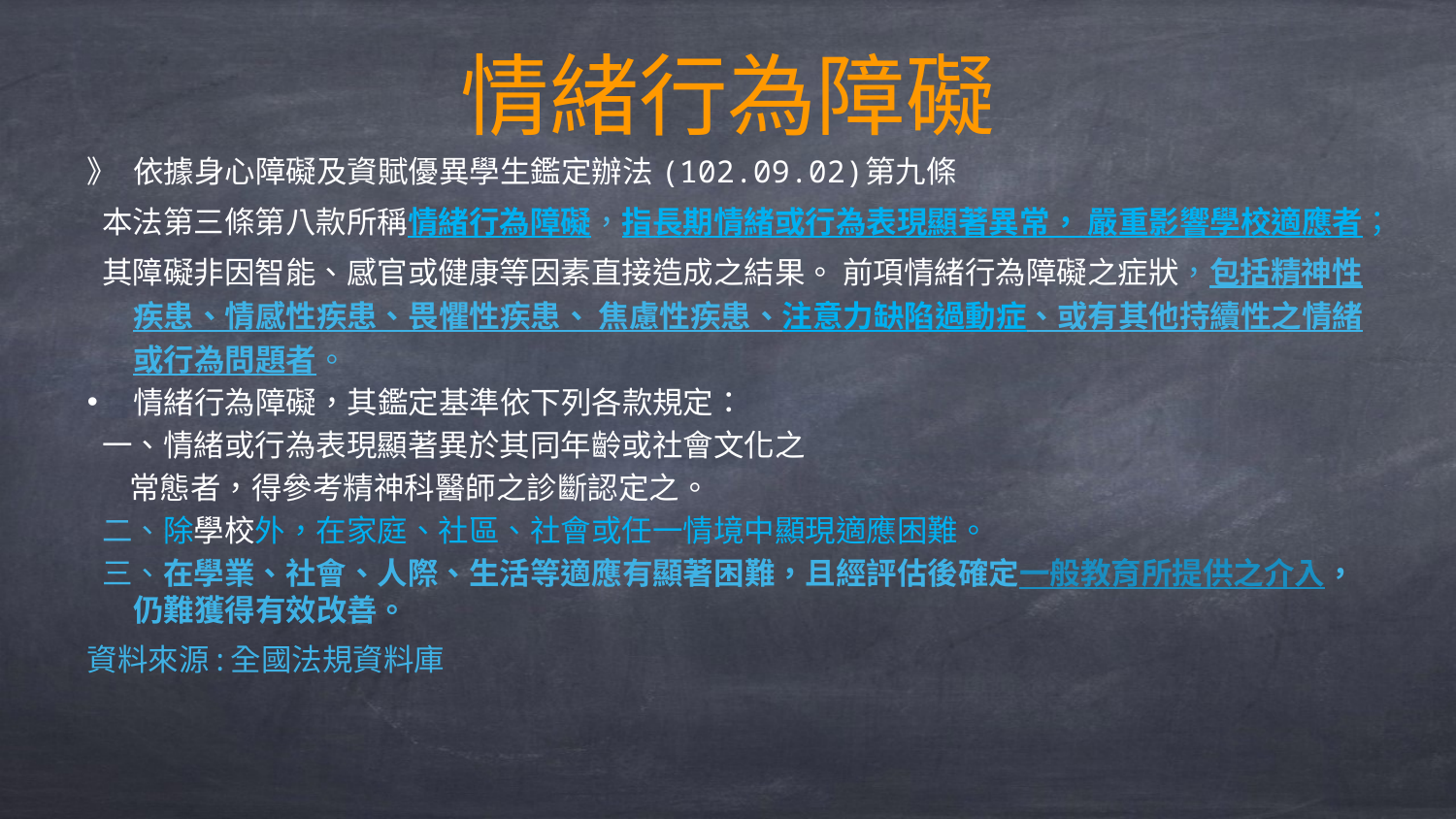

# 情緒行為障礙
依據身心障礙及資賦優異學生鑑定辦法 (102.09.02)第九條
  本法第三條第八款所稱情緒行為障礙，指長期情緒或行為表現顯著異常， 嚴重影響學校適應者；
  其障礙非因智能、感官或健康等因素直接造成之結果。 前項情緒行為障礙之症狀，包括精神性疾患、情感性疾患、畏懼性疾患、 焦慮性疾患、注意力缺陷過動症、或有其他持續性之情緒或行為問題者。
情緒行為障礙，其鑑定基準依下列各款規定：
  一、情緒或行為表現顯著異於其同年齡或社會文化之
      常態者，得參考精神科醫師之診斷認定之。
  二、除學校外，在家庭、社區、社會或任一情境中顯現適應困難。
  三、在學業、社會、人際、生活等適應有顯著困難，且經評估後確定一般教育所提供之介入，仍難獲得有效改善。
資料來源:全國法規資料庫